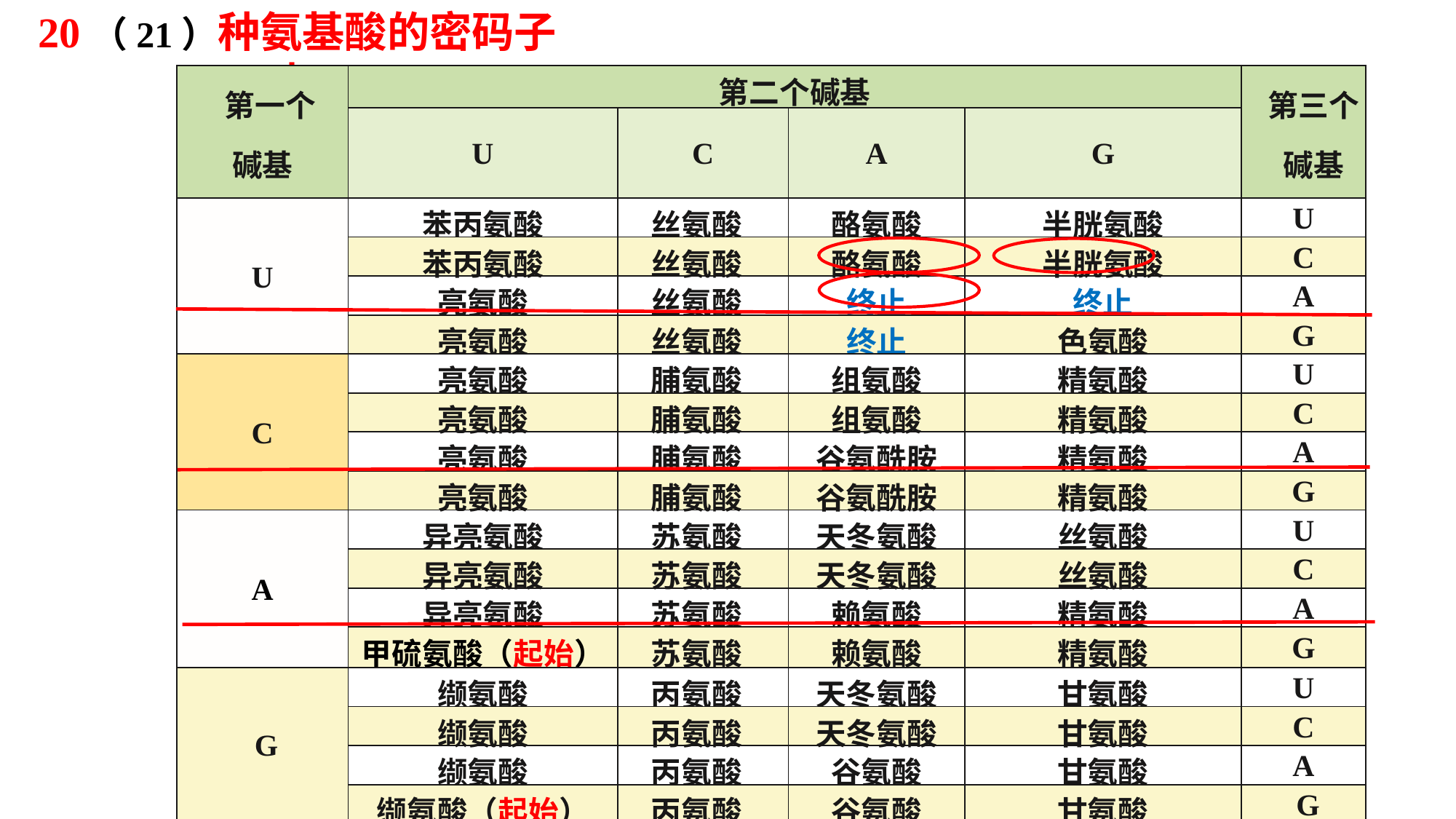

20（21）种氨基酸的密码子表
| 第一个 碱基 | 第二个碱基 |  |  |  | 第三个 碱基 |
| --- | --- | --- | --- | --- | --- |
|  | U | C | A | G |  |
| U | 苯丙氨酸 | 丝氨酸 | 酪氨酸 | 半胱氨酸 | U |
|  | 苯丙氨酸 | 丝氨酸 | 酪氨酸 | 半胱氨酸 | C |
|  | 亮氨酸 | 丝氨酸 | 终止 | 终止 | A |
|  | 亮氨酸 | 丝氨酸 | 终止 | 色氨酸 | G |
| C | 亮氨酸 | 脯氨酸 | 组氨酸 | 精氨酸 | U |
|  | 亮氨酸 | 脯氨酸 | 组氨酸 | 精氨酸 | C |
|  | 亮氨酸 | 脯氨酸 | 谷氨酰胺 | 精氨酸 | A |
|  | 亮氨酸 | 脯氨酸 | 谷氨酰胺 | 精氨酸 | G |
| A | 异亮氨酸 | 苏氨酸 | 天冬氨酸 | 丝氨酸 | U |
|  | 异亮氨酸 | 苏氨酸 | 天冬氨酸 | 丝氨酸 | C |
|  | 异亮氨酸 | 苏氨酸 | 赖氨酸 | 精氨酸 | A |
|  | 甲硫氨酸（起始） | 苏氨酸 | 赖氨酸 | 精氨酸 | G |
| G | 缬氨酸 | 丙氨酸 | 天冬氨酸 | 甘氨酸 | U |
|  | 缬氨酸 | 丙氨酸 | 天冬氨酸 | 甘氨酸 | C |
|  | 缬氨酸 | 丙氨酸 | 谷氨酸 | 甘氨酸 | A |
|  | 缬氨酸（起始） | 丙氨酸 | 谷氨酸 | 甘氨酸 | G |